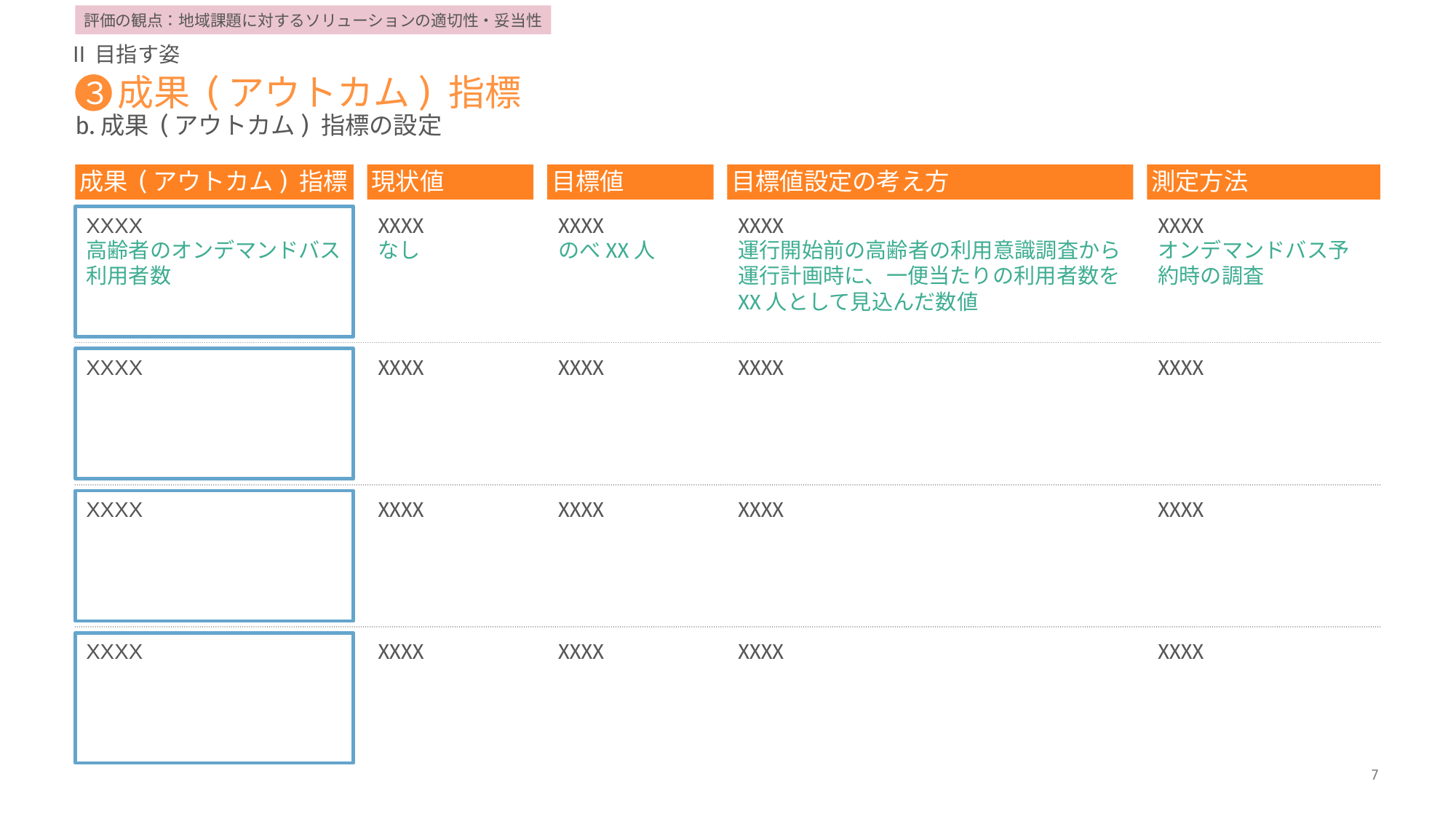

評価の観点：地域課題に対するソリューションの適切性・妥当性
Ⅱ目指す姿
# 成果 (アウトカム) 指標 b.成果 (アウトカム) 指標の設定
３
成果 (アウトカム) 指標
現状値
目標値
目標値設定の考え方
測定方法
XXXX
高齢者のオンデマンドバス
利用者数

XXXX
なし

XXXX
のべXX人
XXXX
運行開始前の高齢者の利用意識調査から運行計画時に、一便当たりの利用者数を
XX人として見込んだ数値

XXXX
オンデマンドバス予約時の調査

XXXX
XXXX
XXXX
XXXX
XXXX
XXXX
XXXX
XXXX
XXXX
XXXX
XXXX
XXXX
XXXX
XXXX
XXXX